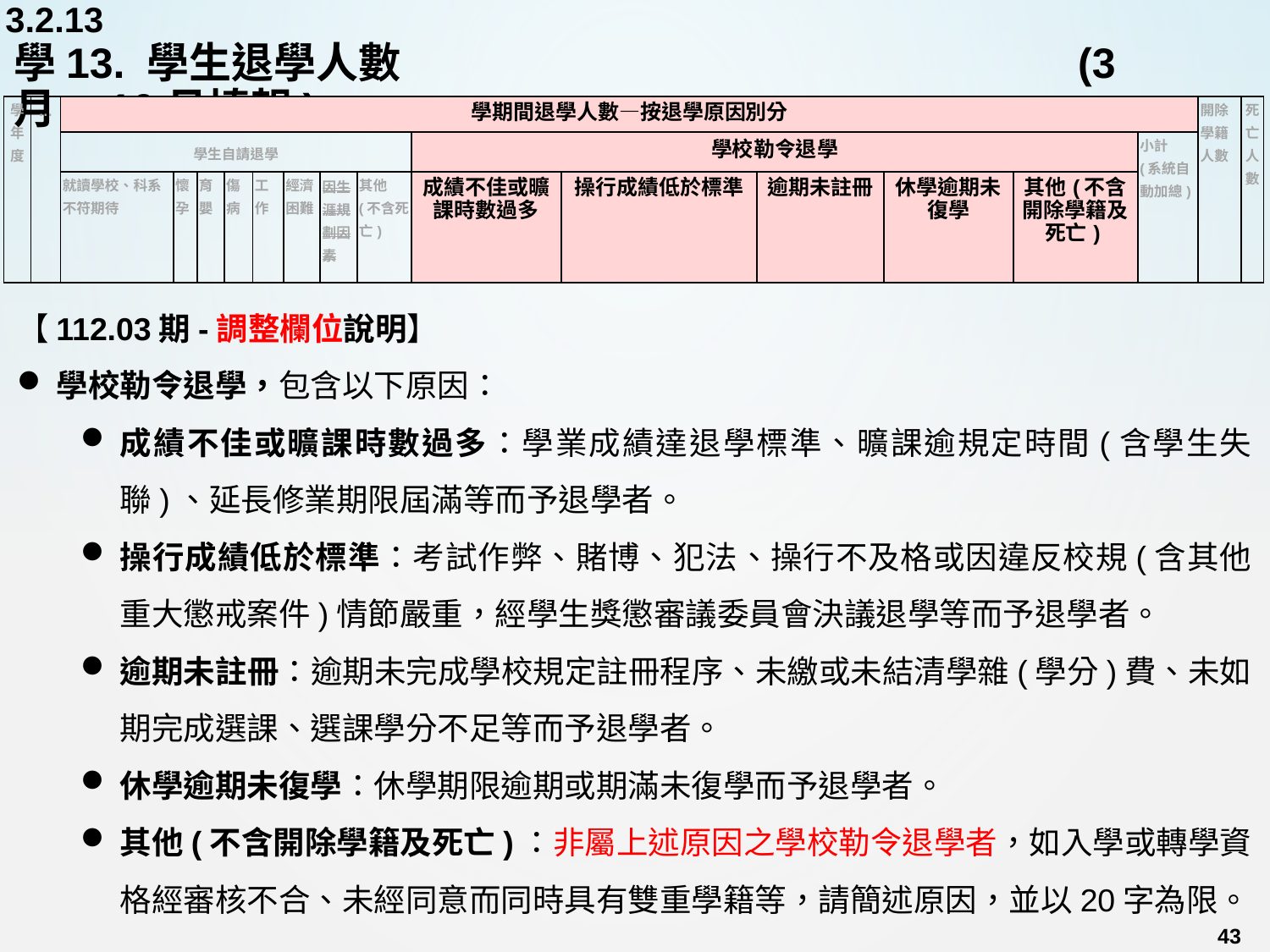

3.2.13
# 學13. 學生退學人數				   	    (3月、10月填報)
| 學年度 | … | 學期間退學人數—按退學原因別分 |  |  |  |  |  |  |  |  |  |  |  |  |  | 開除學籍人數 | 死亡人數 |
| --- | --- | --- | --- | --- | --- | --- | --- | --- | --- | --- | --- | --- | --- | --- | --- | --- | --- |
|  |  | 學生自請退學 |  |  |  |  |  |  |  | 學校勒令退學 |  |  |  |  | 小計 (系統自動加總) |  |  |
|  |  | 就讀學校、科系不符期待 | 懷孕 | 育嬰 | 傷病 | 工作 | 經濟 困難 | 因生涯規劃因素 | 其他(不含死亡) | 成績不佳或曠課時數過多 | 操行成績低於標準 | 逾期未註冊 | 休學逾期未復學 | 其他(不含開除學籍及死亡) |  |  |  |
【112.03期-調整欄位說明】
學校勒令退學，包含以下原因：
成績不佳或曠課時數過多：學業成績達退學標準、曠課逾規定時間(含學生失聯)、延長修業期限屆滿等而予退學者。
操行成績低於標準：考試作弊、賭博、犯法、操行不及格或因違反校規(含其他重大懲戒案件)情節嚴重，經學生獎懲審議委員會決議退學等而予退學者。
逾期未註冊：逾期未完成學校規定註冊程序、未繳或未結清學雜(學分)費、未如期完成選課、選課學分不足等而予退學者。
休學逾期未復學：休學期限逾期或期滿未復學而予退學者。
其他(不含開除學籍及死亡)：非屬上述原因之學校勒令退學者，如入學或轉學資格經審核不合、未經同意而同時具有雙重學籍等，請簡述原因，並以20字為限。